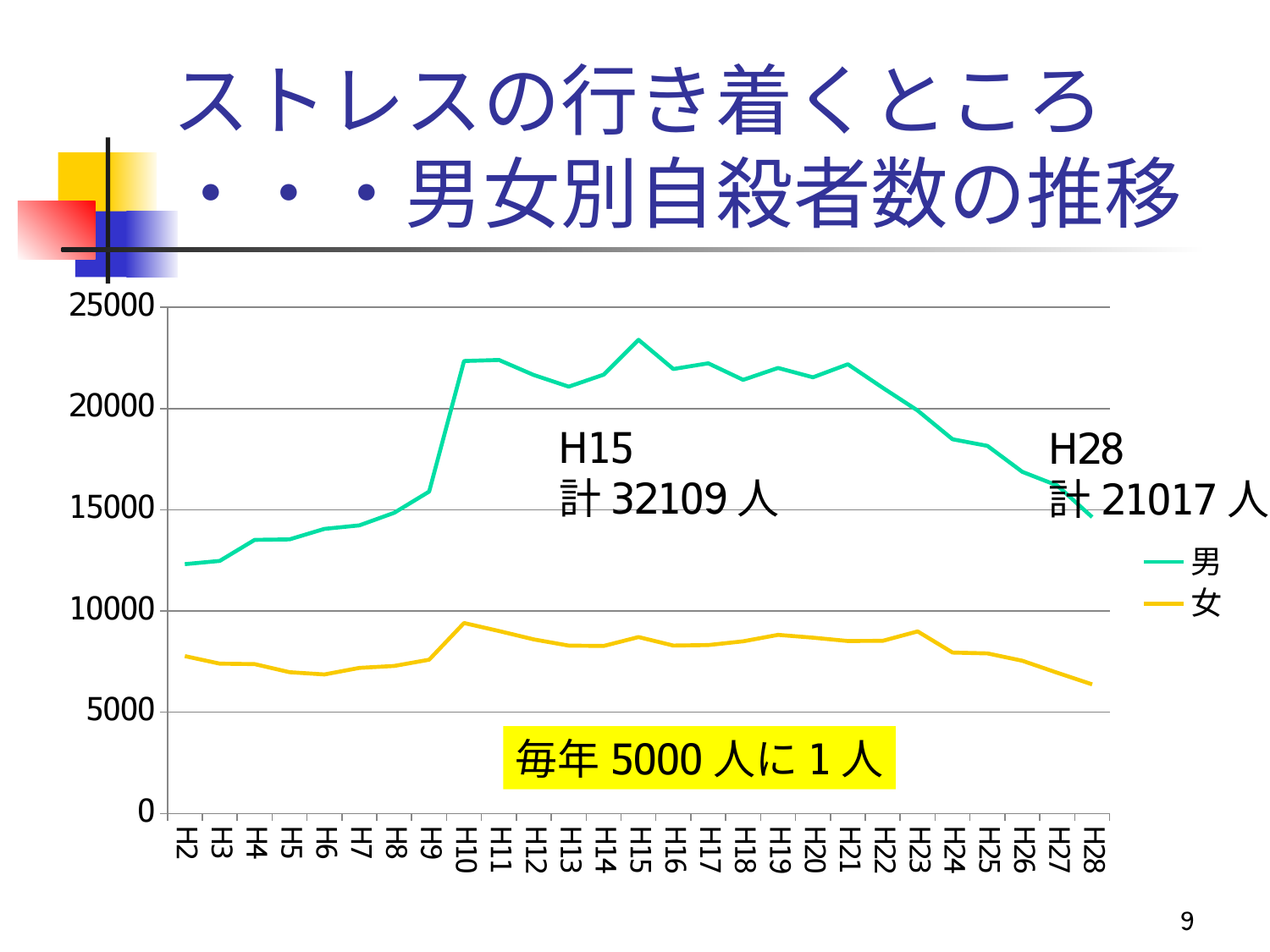

# ストレスの行き着くところ ・・・男女別自殺者数の推移

### Chart

| Category | 男 | 女 |
|---|---|---|
| H2 | 12316.0 | 7772.0 |
| H3 | 12477.0 | 7398.0 |
| H4 | 13516.0 | 7377.0 |
| H5 | 13540.0 | 6976.0 |
| H6 | 14058.0 | 6865.0 |
| H7 | 14231.0 | 7189.0 |
| H8 | 14853.0 | 7285.0 |
| H9 | 15901.0 | 7593.0 |
| H10 | 22349.0 | 9406.0 |
| H11 | 22402.0 | 9011.0 |
| H12 | 21656.0 | 8595.0 |
| H13 | 21085.0 | 8290.0 |
| H14 | 21677.0 | 8272.0 |
| H15 | 23396.0 | 8713.0 |
| H16 | 21955.0 | 8292.0 |
| H17 | 22236.0 | 8317.0 |
| H18 | 21419.0 | 8502.0 |
| H19 | 22007.0 | 8820.0 |
| H20 | 21546.0 | 8683.0 |
| H21 | 22189.0 | 8518.0 |
| H22 | 21028.0 | 8526.0 |
| H23 | 19904.0 | 8992.0 |
| H24 | 18485.0 | 7948.0 |
| H25 | 18158.0 | 7905.0 |
| H26 | 16875.0 | 7542.0 |
| H27 | 16202.0 | 6950.0 |
| H28 | 14639.0 | 6378.0 |
H15
計32109人
H28
計21017人
毎年5000人に1人
9